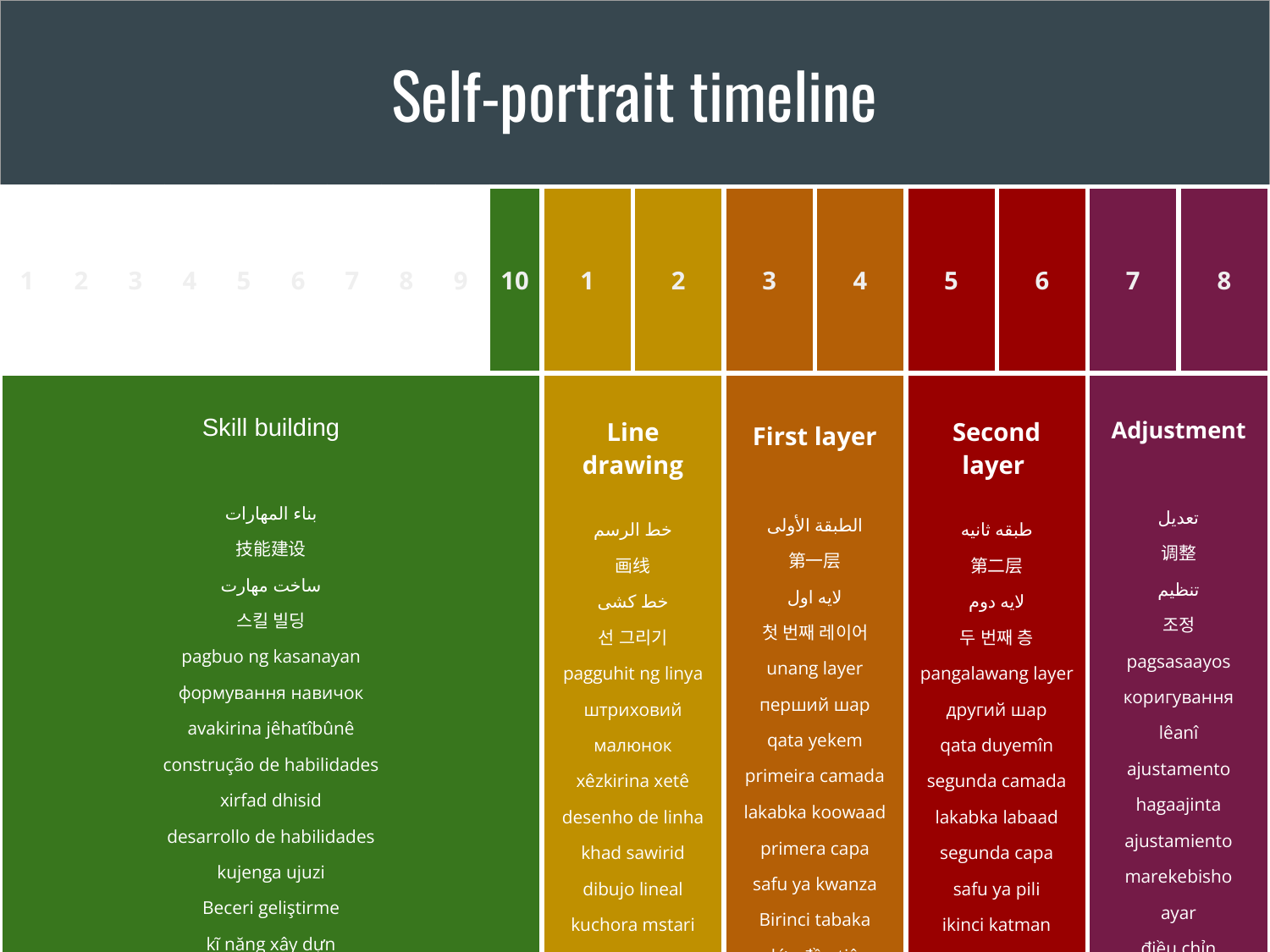

| Self-portrait timeline |  |  |  |  |  |  |  |  |  |  |  |  |  |  |  |  |  |
| --- | --- | --- | --- | --- | --- | --- | --- | --- | --- | --- | --- | --- | --- | --- | --- | --- | --- |
| 1 | 2 | 3 | 4 | 5 | 6 | 7 | 8 | 9 | 10 | 1 | 2 | 3 | 4 | 5 | 6 | 7 | 8 |
| Skill building بناء المهارات 技能建设 ساخت مهارت 스킬 빌딩 pagbuo ng kasanayan формування навичок avakirina jêhatîbûnê construção de habilidades xirfad dhisid desarrollo de habilidades kujenga ujuzi Beceri geliştirme kĩ năng xây dựn |  |  |  |  |  |  |  |  |  | Line drawing خط الرسم 画线 خط کشی 선 그리기 pagguhit ng linya штриховий малюнок xêzkirina xetê desenho de linha khad sawirid dibujo lineal kuchora mstari çizgi çizmek vẽ đường thẳn |  | First layer الطبقة الأولى 第一层 لایه اول 첫 번째 레이어 unang layer перший шар qata yekem primeira camada lakabka koowaad primera capa safu ya kwanza Birinci tabaka lớp đầu tiê |  | Second layer طبقه ثانيه 第二层 لایه دوم 두 번째 층 pangalawang layer другий шар qata duyemîn segunda camada lakabka labaad segunda capa safu ya pili ikinci katman lớp thứ ha |  | Adjustment تعديل 调整 تنظیم 조정 pagsasaayos коригування lêanî ajustamento hagaajinta ajustamiento marekebisho ayar điều chỉn |  |